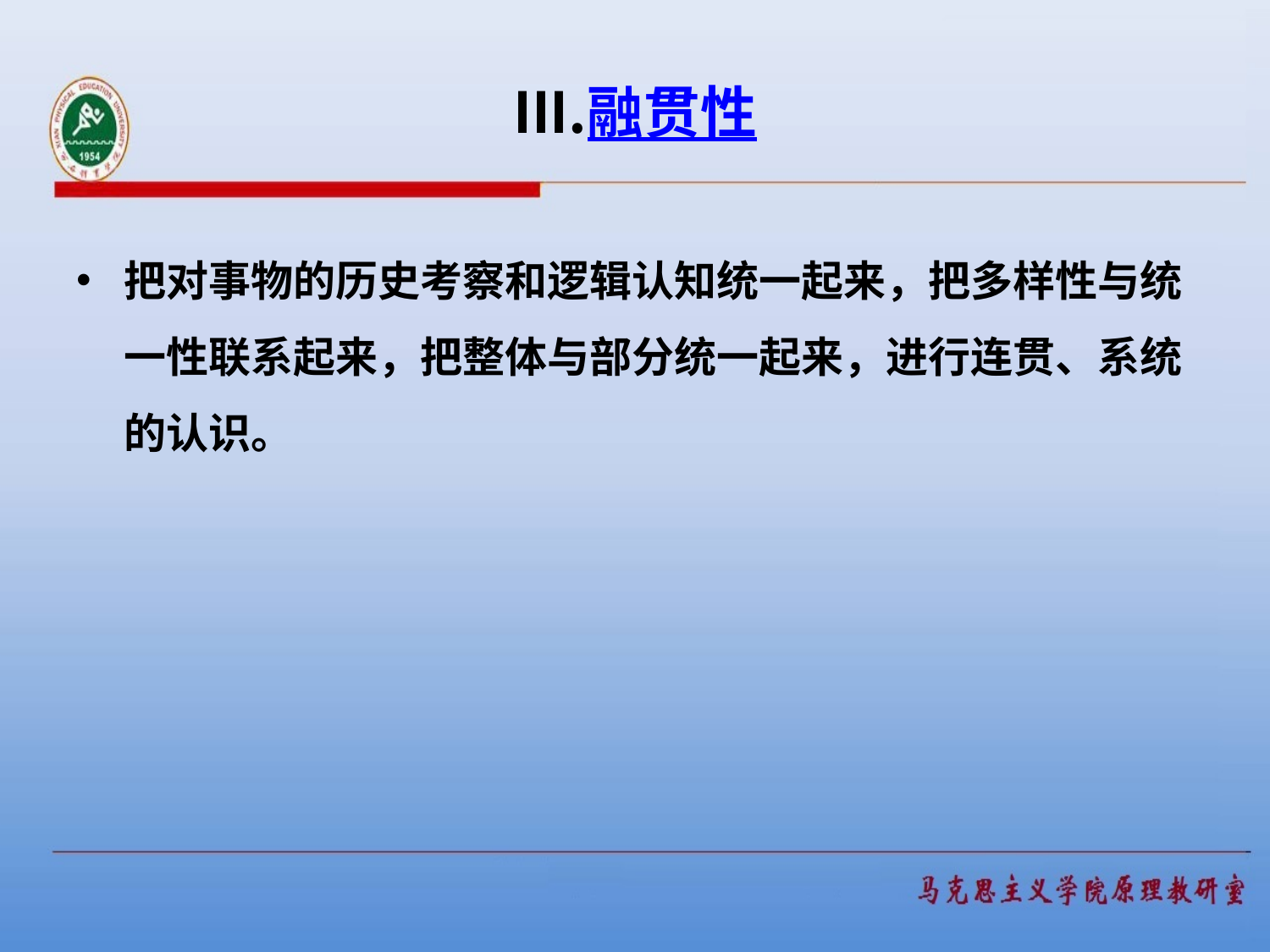

# 融贯性
把对事物的历史考察和逻辑认知统一起来，把多样性与统一性联系起来，把整体与部分统一起来，进行连贯、系统的认识。